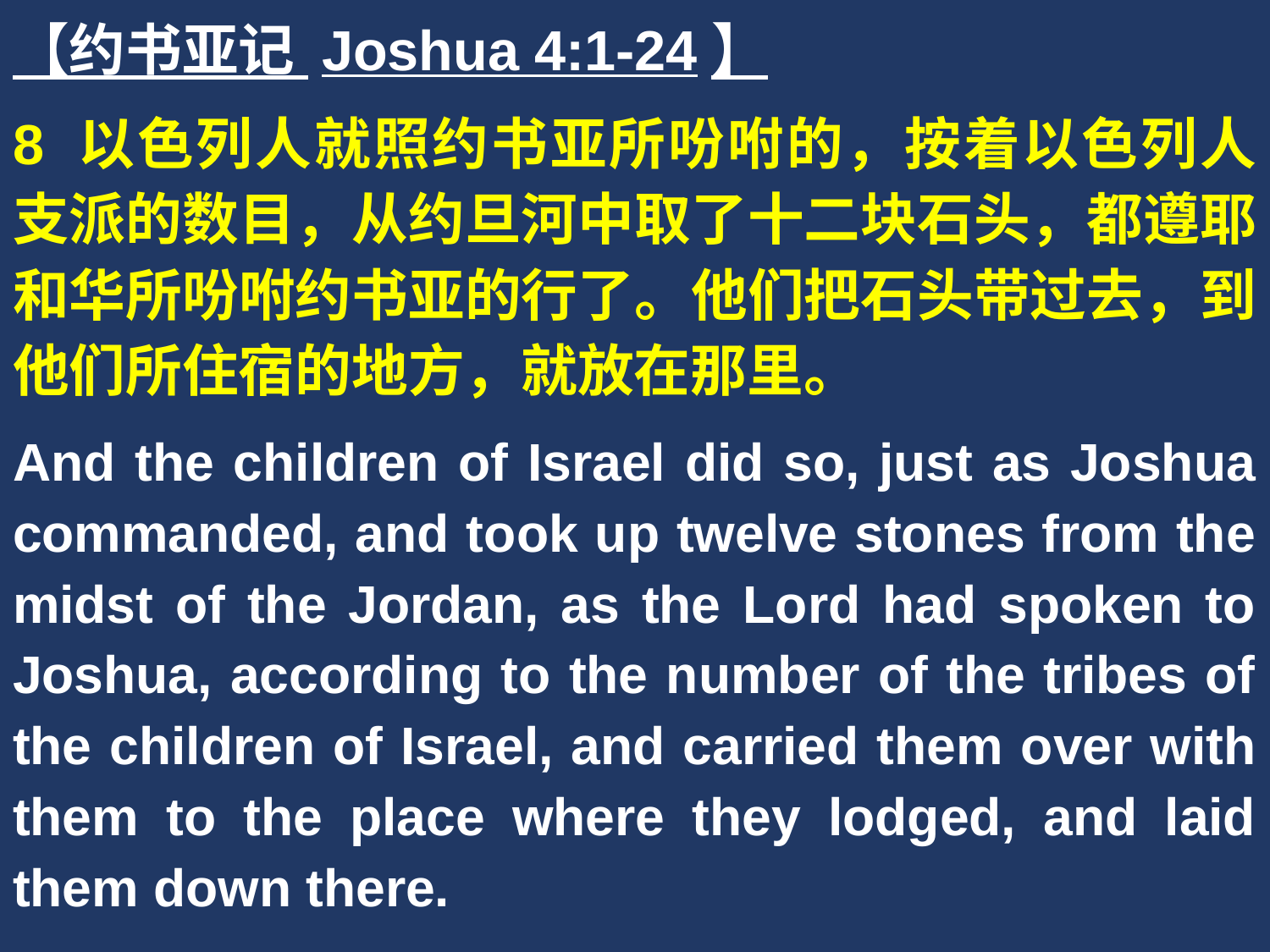

【约书亚记 Joshua 4:1-24】
8 以色列人就照约书亚所吩咐的，按着以色列人支派的数目，从约旦河中取了十二块石头，都遵耶和华所吩咐约书亚的行了。他们把石头带过去，到他们所住宿的地方，就放在那里。
And the children of Israel did so, just as Joshua commanded, and took up twelve stones from the midst of the Jordan, as the Lord had spoken to Joshua, according to the number of the tribes of the children of Israel, and carried them over with them to the place where they lodged, and laid them down there.